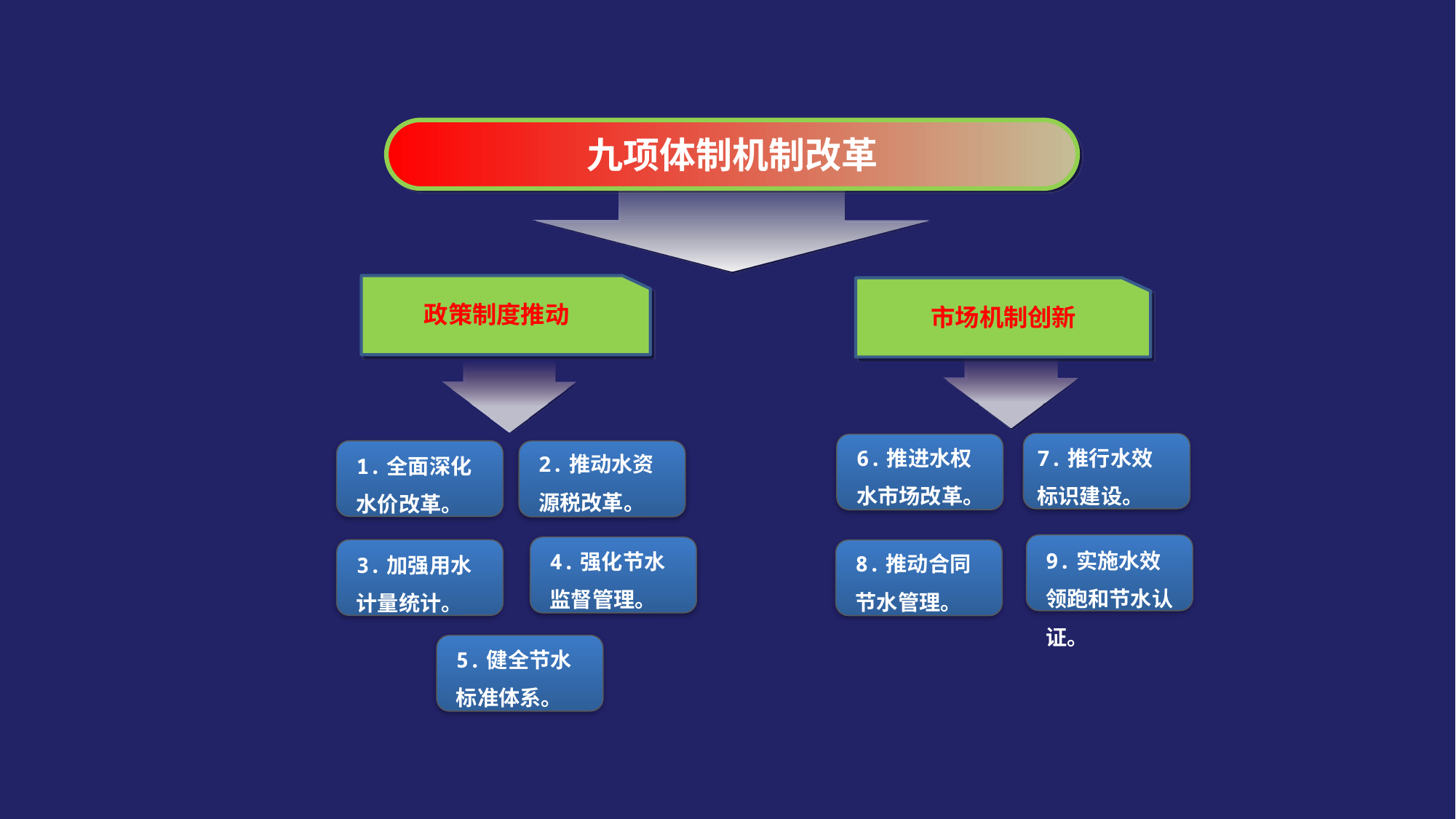

九项体制机制改革

政策制度推动
市场机制创新

6.推进水权水市场改革。
7.推行水效标识建设。
2.推动水资源税改革。

1.全面深化水价改革。

9.实施水效领跑和节水认证。
4.强化节水监督管理。
8.推动合同节水管理。
3.加强用水计量统计。

5.健全节水标准体系。